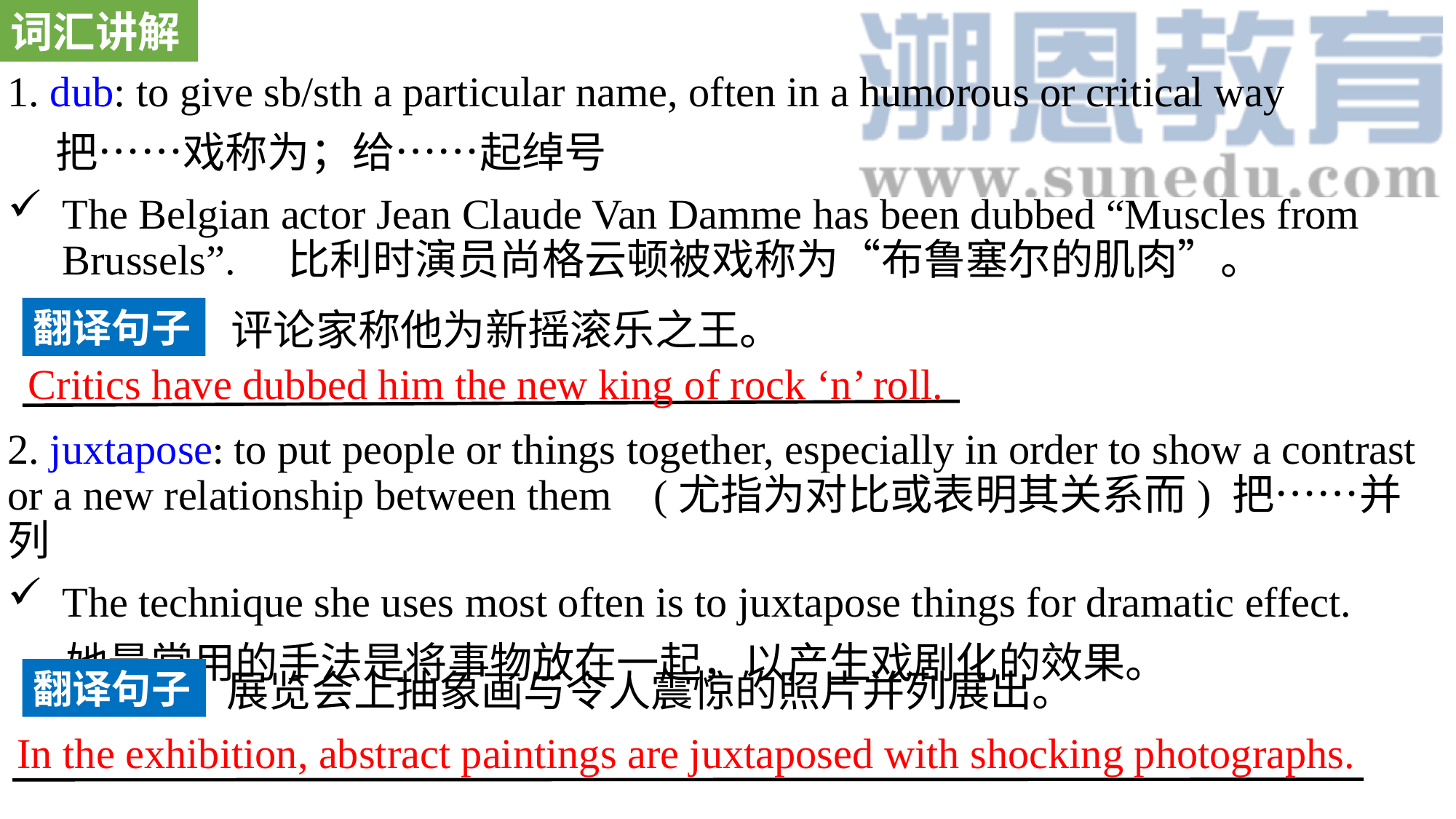

词汇讲解
1. dub: to give sb/sth a particular name, often in a humorous or critical way
    把……戏称为；给……起绰号
The Belgian actor Jean Claude Van Damme has been dubbed “Muscles from Brussels”.    比利时演员尚格云顿被戏称为“布鲁塞尔的肌肉”。

2. juxtapose: to put people or things together, especially in order to show a contrast or a new relationship between them    (尤指为对比或表明其关系而) 把……并列
The technique she uses most often is to juxtapose things for dramatic effect.
     她最常用的手法是将事物放在一起，以产生戏剧化的效果。

翻译句子
评论家称他为新摇滚乐之王。
Critics have dubbed him the new king of rock ‘n’ roll.
翻译句子
展览会上抽象画与令人震惊的照片并列展出。
In the exhibition, abstract paintings are juxtaposed with shocking photographs.